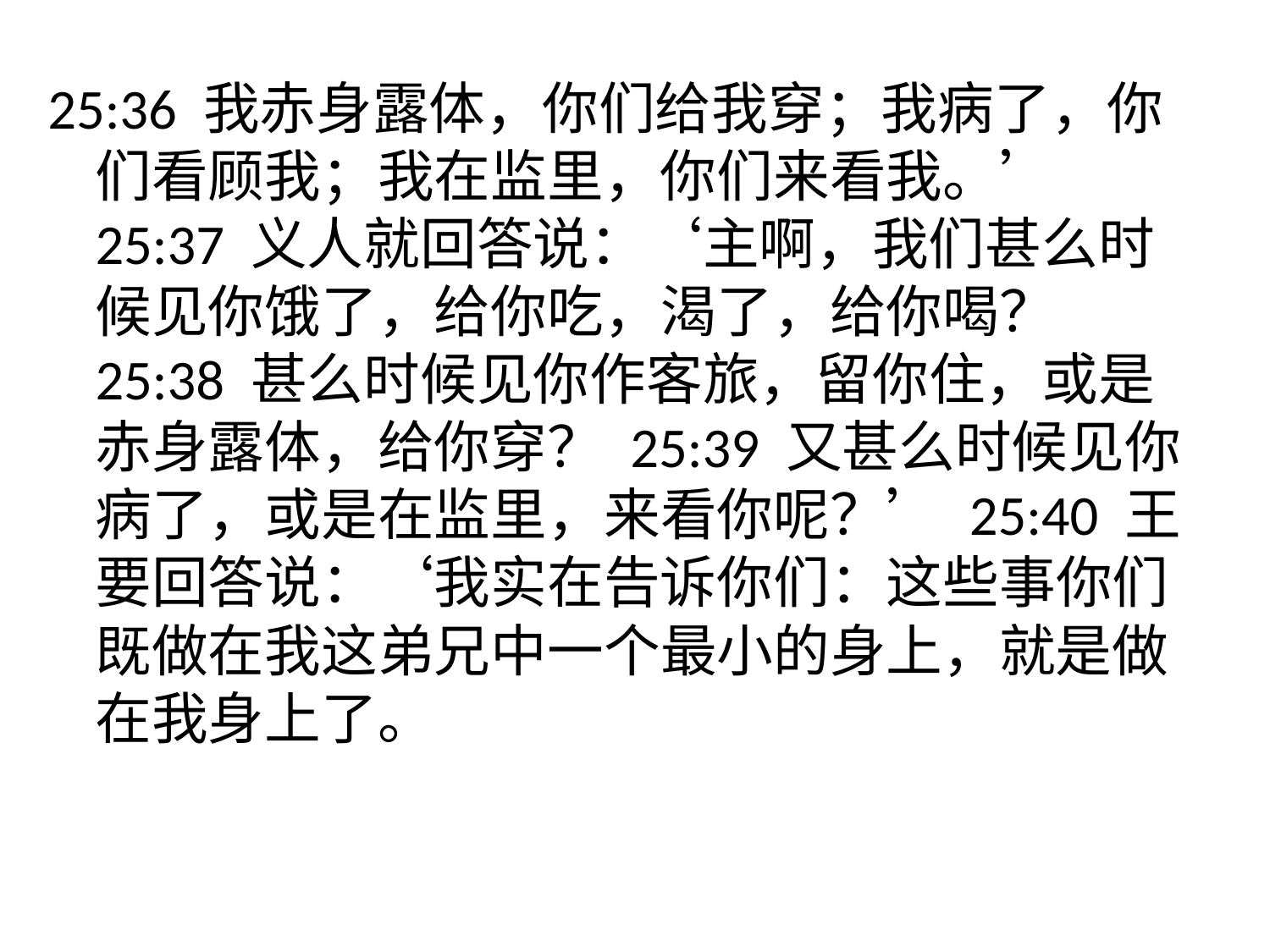

25:36 我赤身露体，你们给我穿；我病了，你们看顾我；我在监里，你们来看我。’ 25:37 义人就回答说：‘主啊，我们甚么时候见你饿了，给你吃，渴了，给你喝？ 25:38 甚么时候见你作客旅，留你住，或是赤身露体，给你穿？ 25:39 又甚么时候见你病了，或是在监里，来看你呢？’ 25:40 王要回答说：‘我实在告诉你们：这些事你们既做在我这弟兄中一个最小的身上，就是做在我身上了。